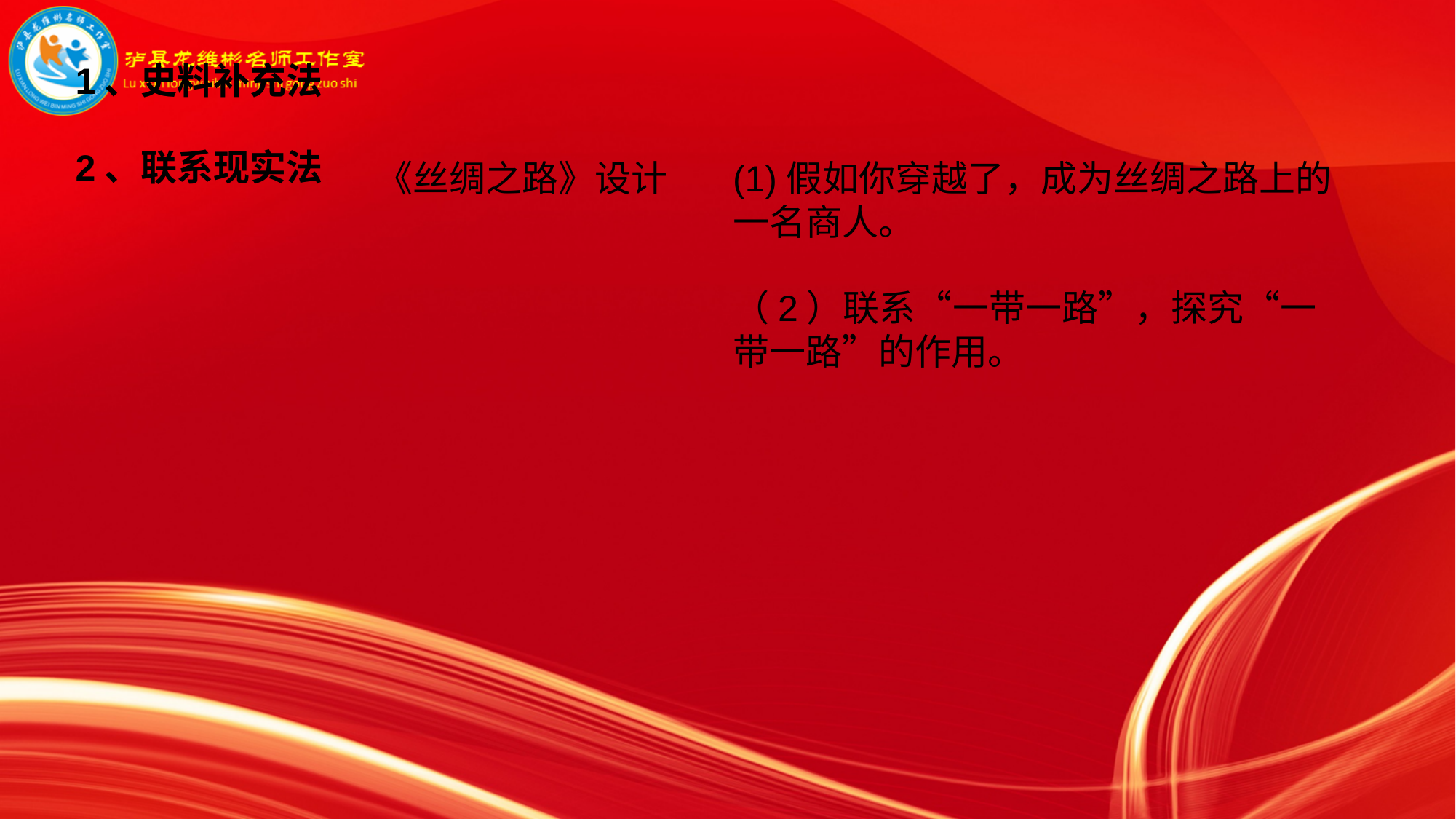

1、史料补充法
2、联系现实法
《丝绸之路》设计
(1)假如你穿越了，成为丝绸之路上的一名商人。
（2）联系“一带一路”，探究“一带一路”的作用。